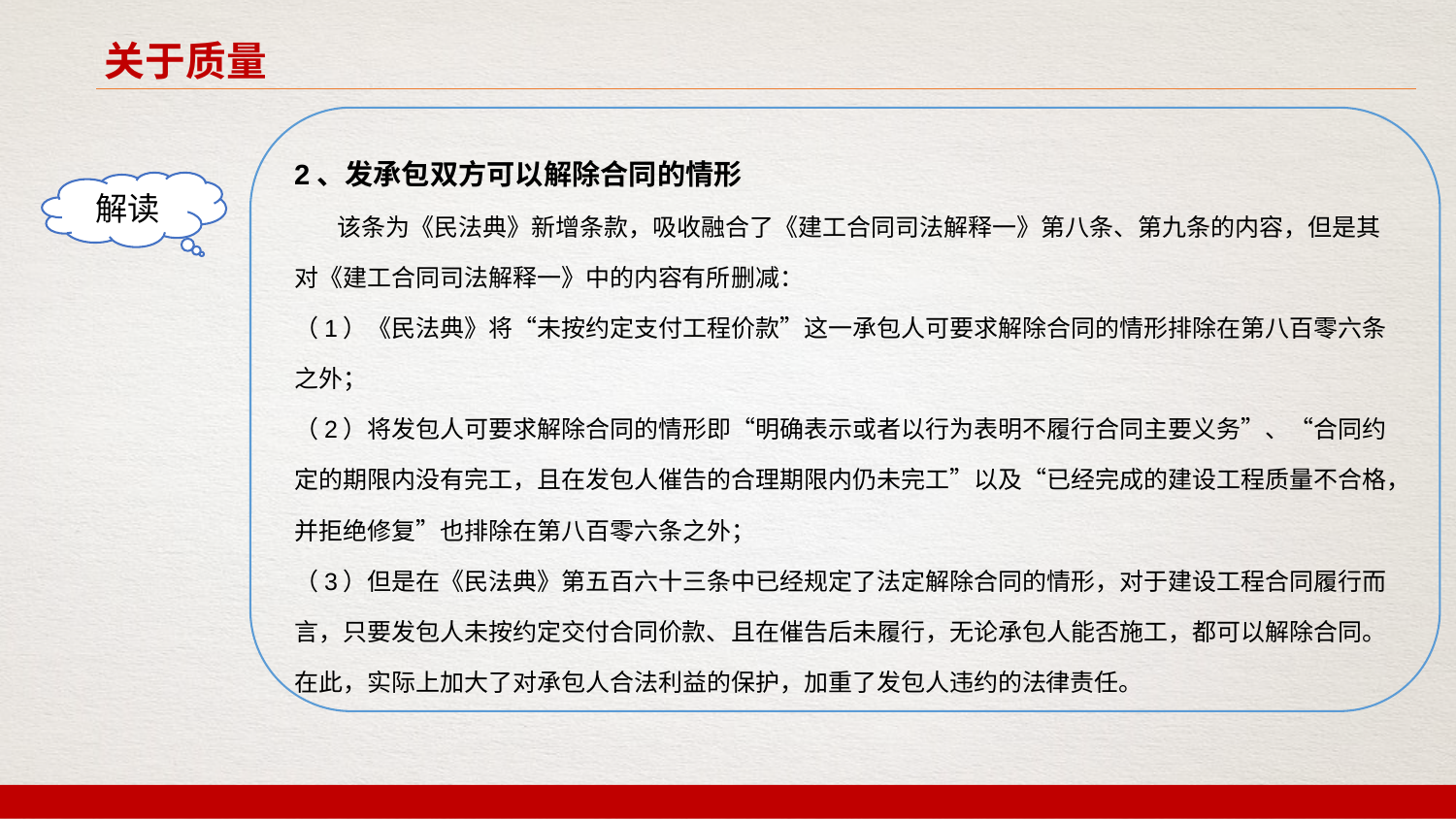

关于质量
2、发承包双方可以解除合同的情形
       该条为《民法典》新增条款，吸收融合了《建工合同司法解释一》第八条、第九条的内容，但是其对《建工合同司法解释一》中的内容有所删减：
（1）《民法典》将“未按约定支付工程价款”这一承包人可要求解除合同的情形排除在第八百零六条之外；
（2）将发包人可要求解除合同的情形即“明确表示或者以行为表明不履行合同主要义务”、“合同约定的期限内没有完工，且在发包人催告的合理期限内仍未完工”以及“已经完成的建设工程质量不合格，并拒绝修复”也排除在第八百零六条之外；
（3）但是在《民法典》第五百六十三条中已经规定了法定解除合同的情形，对于建设工程合同履行而言，只要发包人未按约定交付合同价款、且在催告后未履行，无论承包人能否施工，都可以解除合同。在此，实际上加大了对承包人合法利益的保护，加重了发包人违约的法律责任。
解读